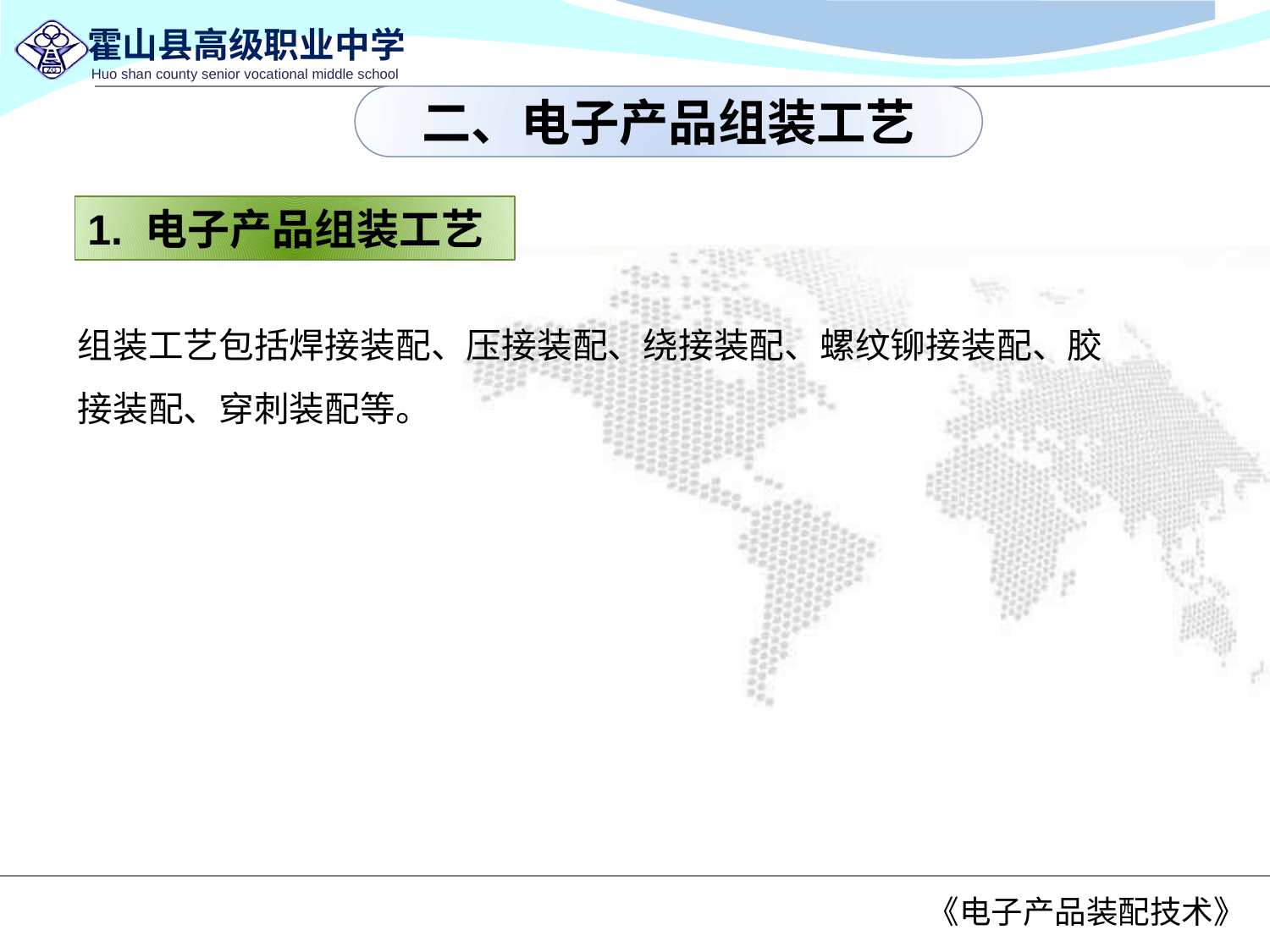

二、电子产品组装工艺
1. 电子产品组装工艺
组装工艺包括焊接装配、压接装配、绕接装配、螺纹铆接装配、胶接装配、穿刺装配等。